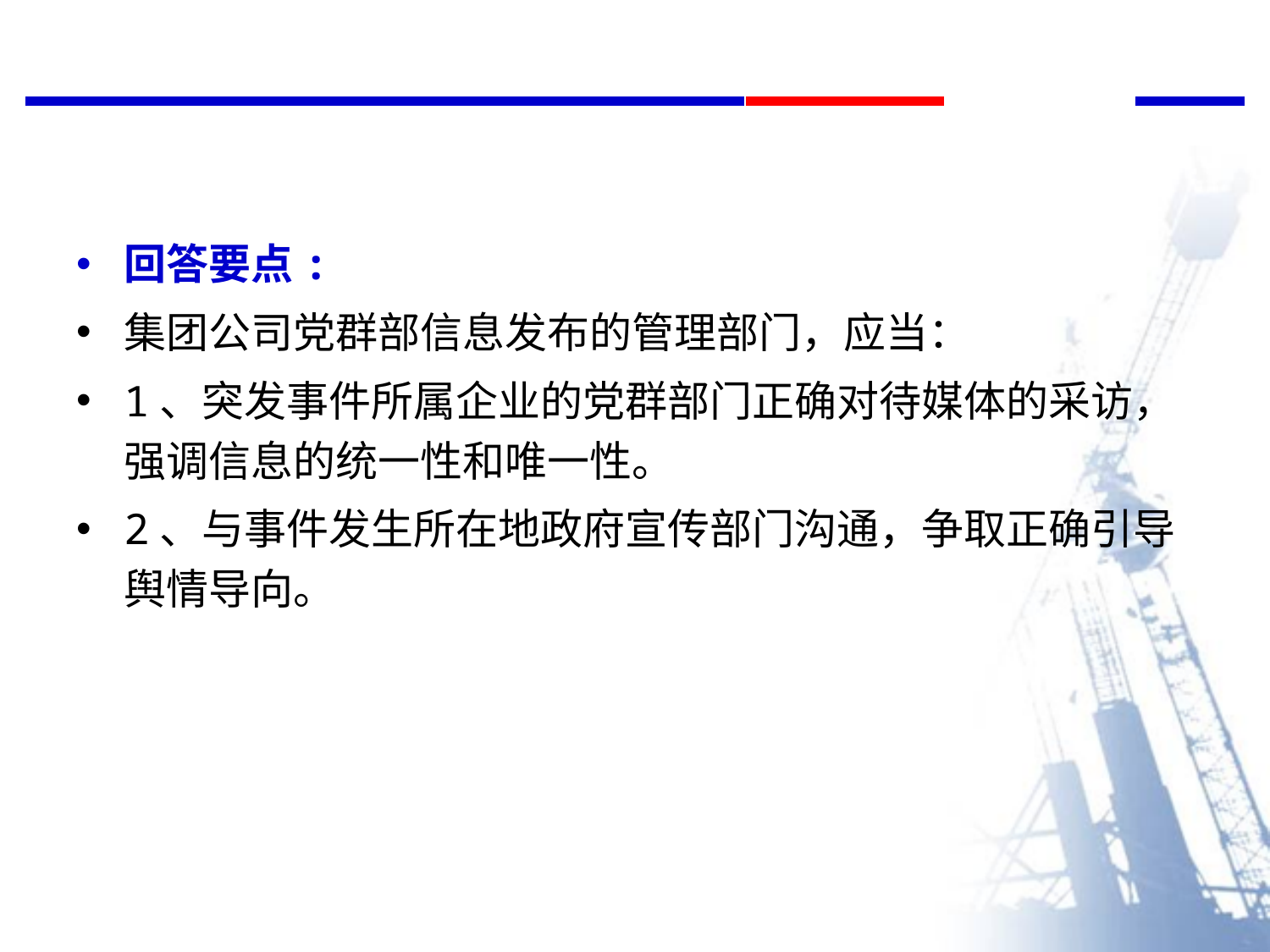

回答要点:
集团公司党群部信息发布的管理部门，应当：
1、突发事件所属企业的党群部门正确对待媒体的采访，强调信息的统一性和唯一性。
2、与事件发生所在地政府宣传部门沟通，争取正确引导舆情导向。